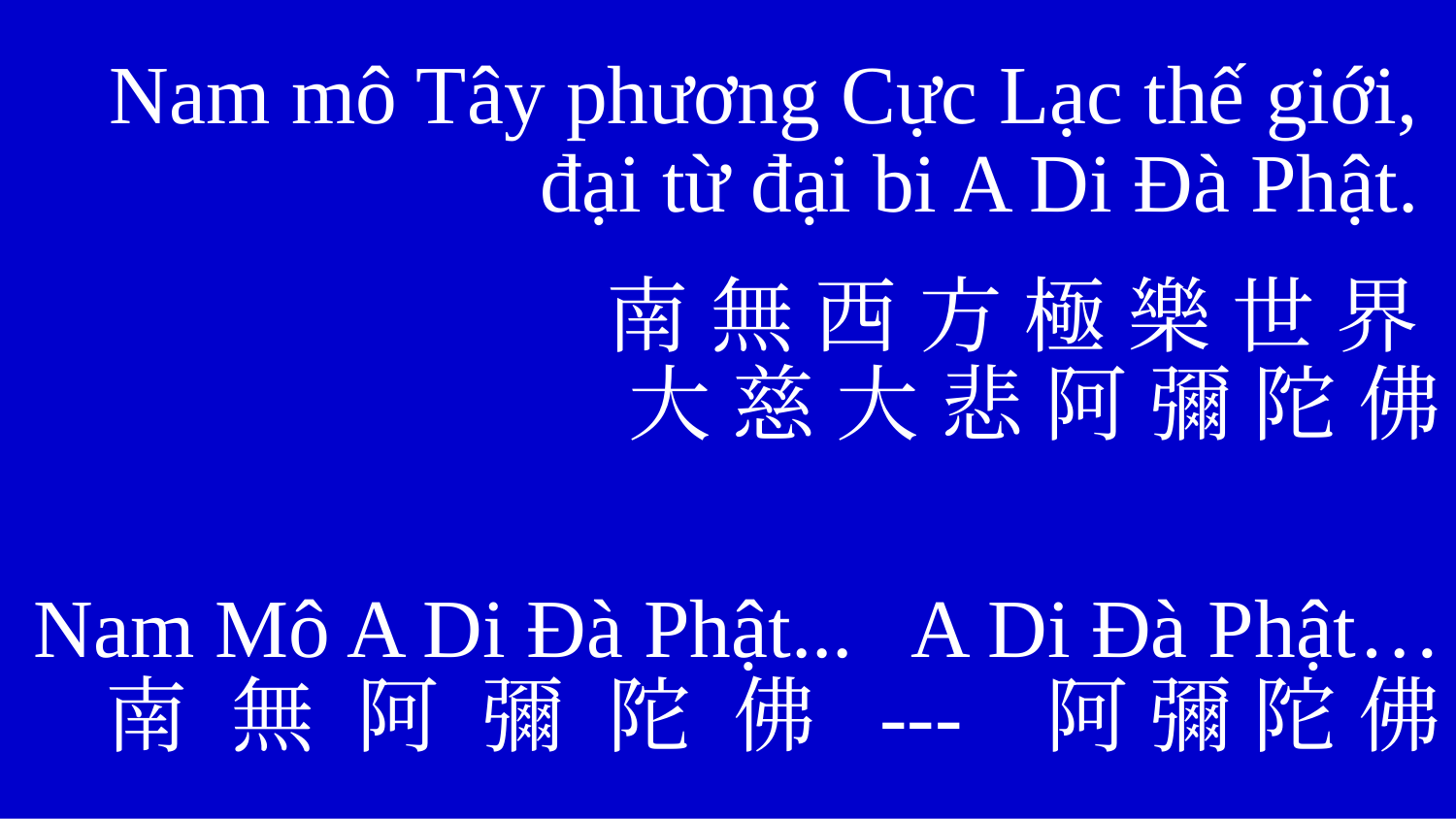

Nam mô Tây phương Cực Lạc thế giới,
đại từ đại bi A Di Đà Phật.

南 無 西 方 極 樂 世 界
大 慈 大 悲 阿 彌 陀 佛

Nam Mô A Di Đà Phật...   A Di Đà Phật…
南  無  阿  彌  陀  佛  ---   阿 彌 陀 佛